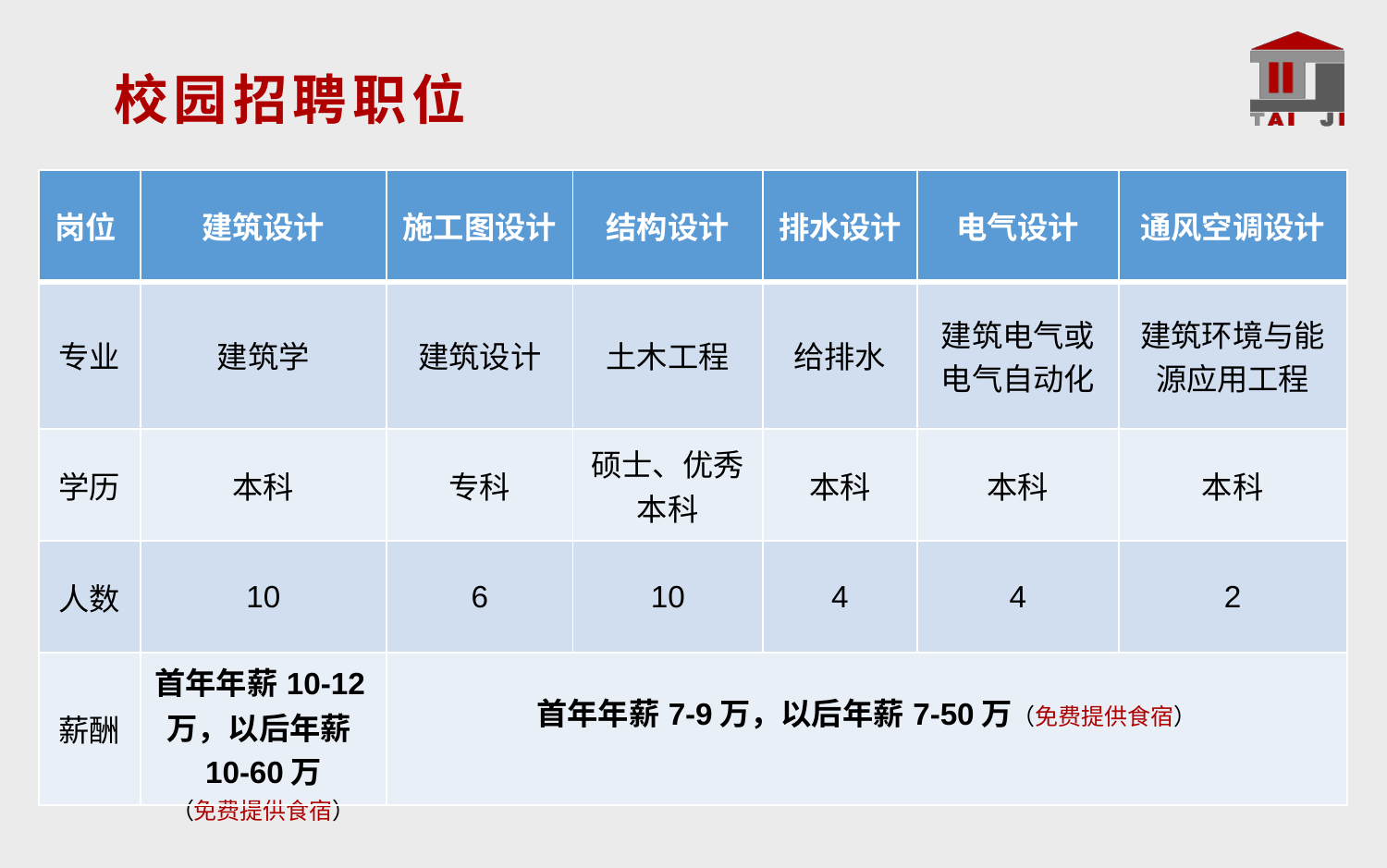

校园招聘职位
| 岗位 | 建筑设计 | 施工图设计 | 结构设计 | 排水设计 | 电气设计 | 通风空调设计 |
| --- | --- | --- | --- | --- | --- | --- |
| 专业 | 建筑学 | 建筑设计 | 土木工程 | 给排水 | 建筑电气或电气自动化 | 建筑环境与能源应用工程 |
| 学历 | 本科 | 专科 | 硕士、优秀本科 | 本科 | 本科 | 本科 |
| 人数 | 10 | 6 | 10 | 4 | 4 | 2 |
| 薪酬 | 首年年薪10-12万，以后年薪10-60万 （免费提供食宿） | 首年年薪7-9万，以后年薪7-50万（免费提供食宿） |  |  |  |  |